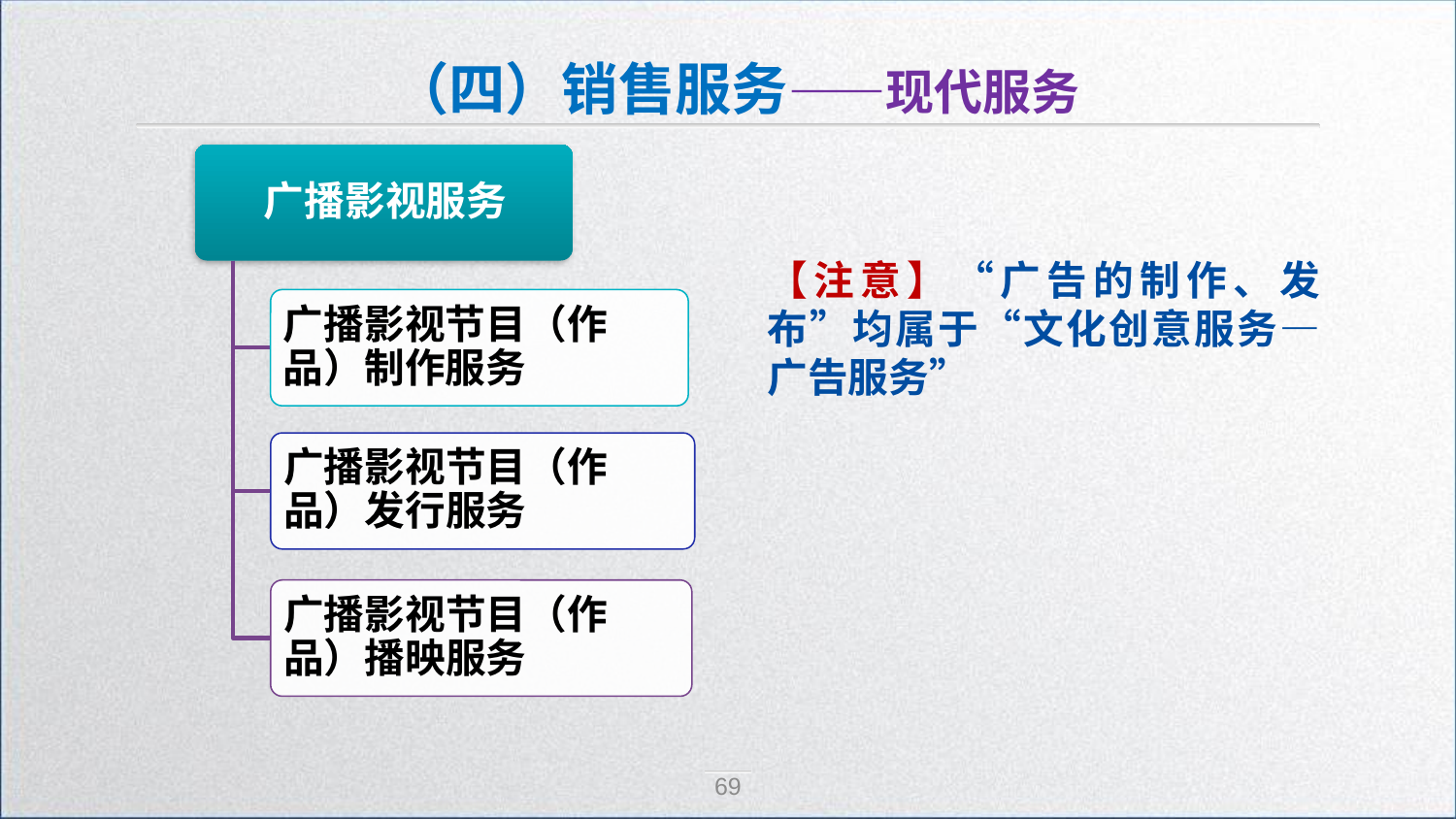

（四）销售服务——现代服务
广播影视服务
广播影视节目（作品）制作服务
广播影视节目（作品）发行服务
广播影视节目（作品）播映服务
【注意】“广告的制作、发布”均属于“文化创意服务—广告服务”
69